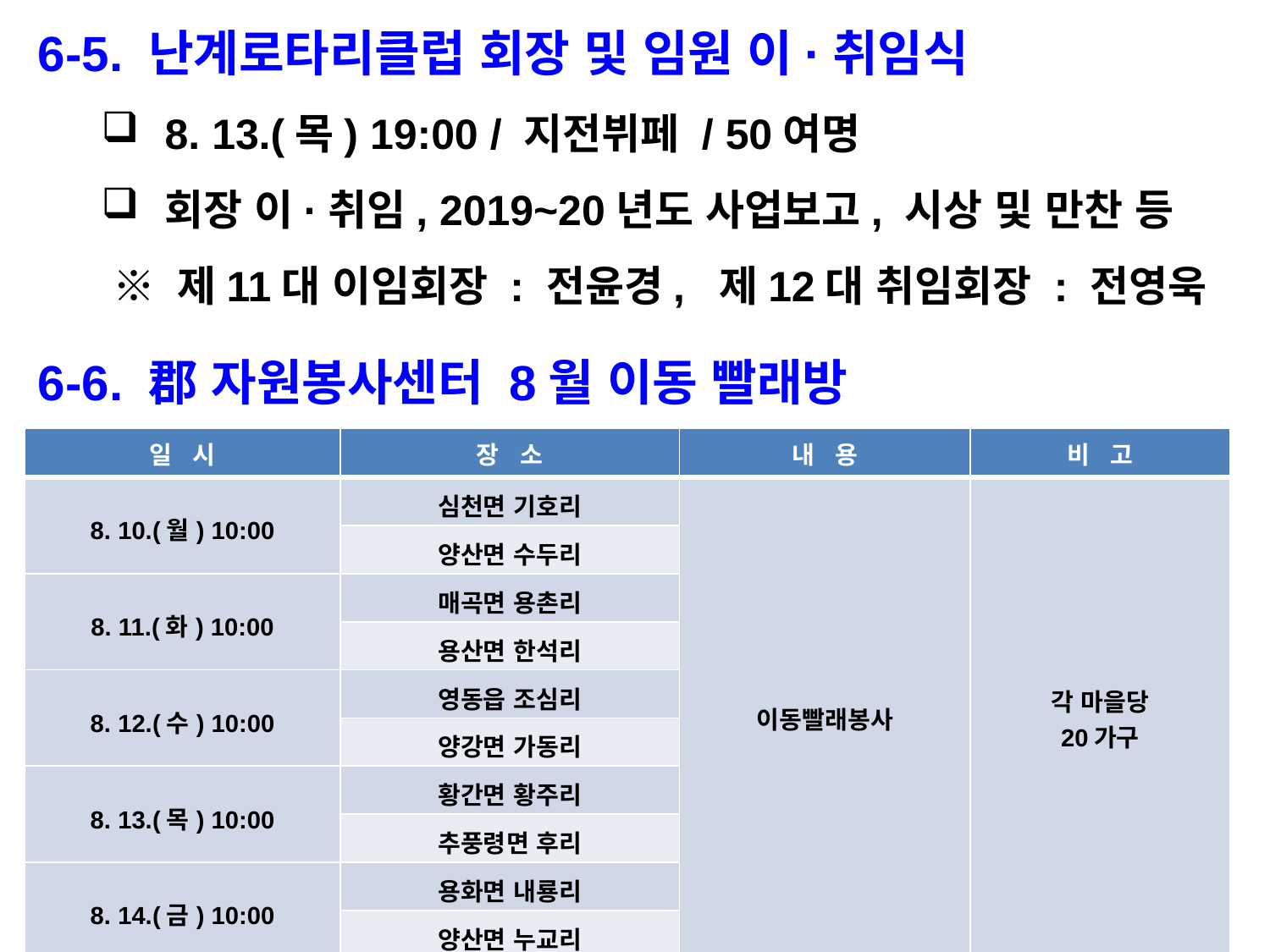

6-5. 난계로타리클럽 회장 및 임원 이·취임식
8. 13.(목) 19:00 / 지전뷔페 / 50여명
회장 이·취임, 2019~20년도 사업보고, 시상 및 만찬 등
 ※ 제11대 이임회장 : 전윤경,  제12대 취임회장 : 전영욱
6-6. 郡 자원봉사센터 8월 이동 빨래방

| 일 시 | 장 소 | 내 용 | 비 고 |
| --- | --- | --- | --- |
| 8. 10.(월) 10:00 | 심천면 기호리 | 이동빨래봉사 | 각 마을당 20가구 |
|  | 양산면 수두리 |  |  |
| 8. 11.(화) 10:00 | 매곡면 용촌리 |  |  |
|  | 용산면 한석리 |  |  |
| 8. 12.(수) 10:00 | 영동읍 조심리 |  |  |
|  | 양강면 가동리 |  |  |
| 8. 13.(목) 10:00 | 황간면 황주리 |  |  |
|  | 추풍령면 후리 |  |  |
| 8. 14.(금) 10:00 | 용화면 내룡리 |  |  |
|  | 양산면 누교리 |  |  |